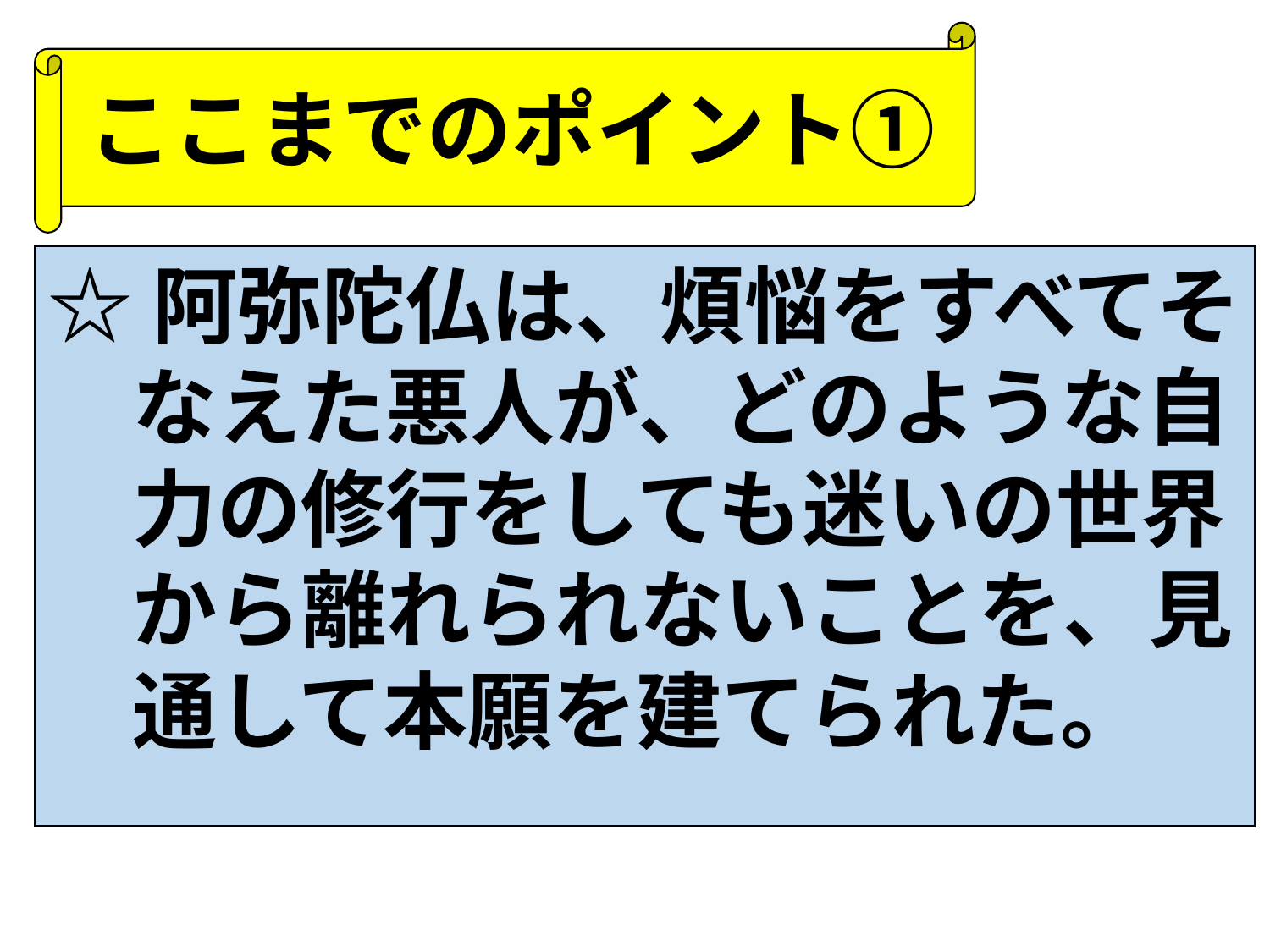

ここまでのポイント①
☆阿弥陀仏は、煩悩をすべてそ
　なえた悪人が、どのような自
　力の修行をしても迷いの世界
　から離れられないことを、見
　通して本願を建てられた。